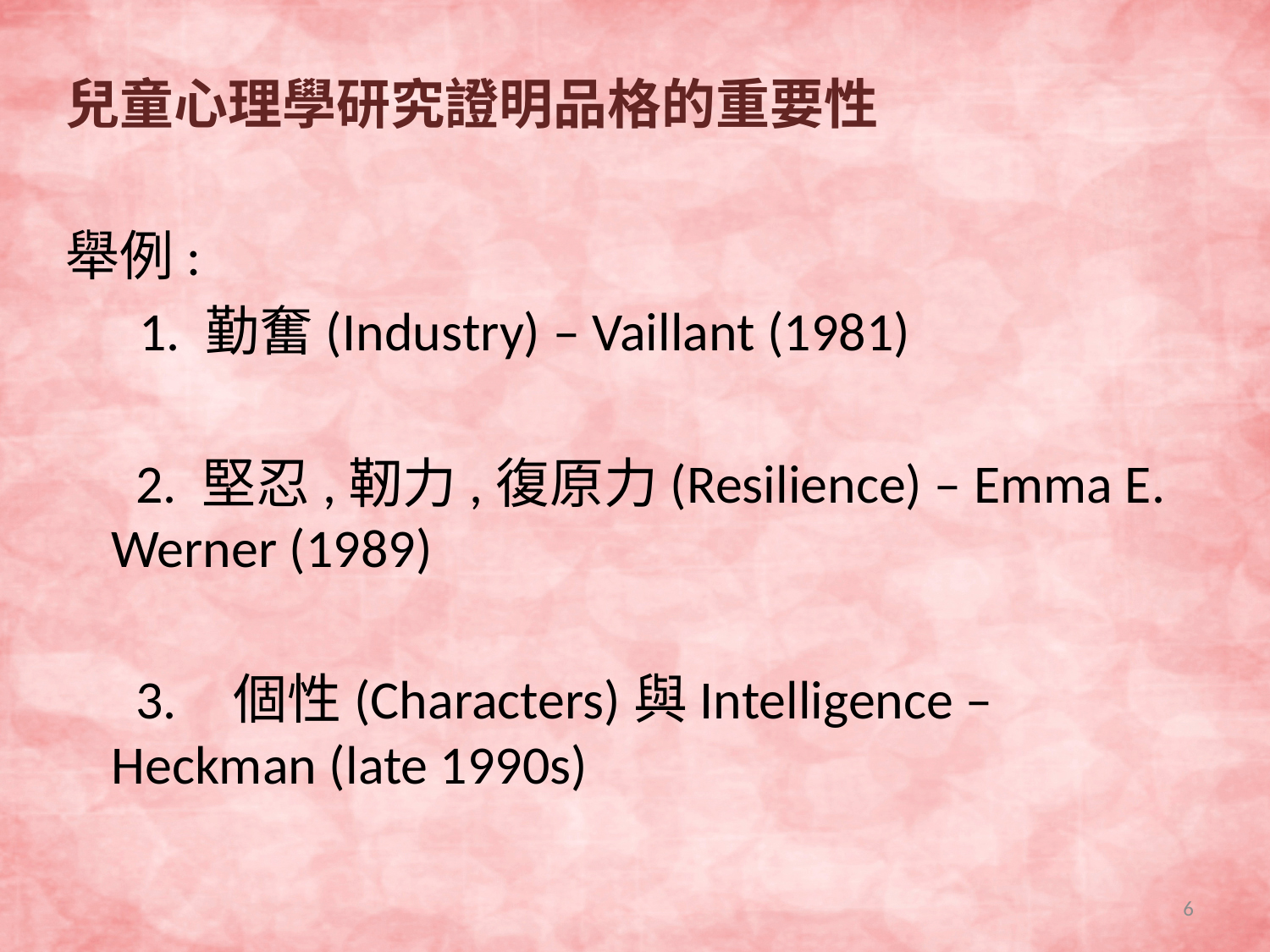

兒童心理學研究證明品格的重要性

舉例:
      1. 勤奮(Industry) – Vaillant (1981)

	  2. 堅忍,靭力,復原力(Resilience) – Emma E. Werner (1989)

	  3.	個性(Characters)與Intelligence – Heckman (late 1990s)

6